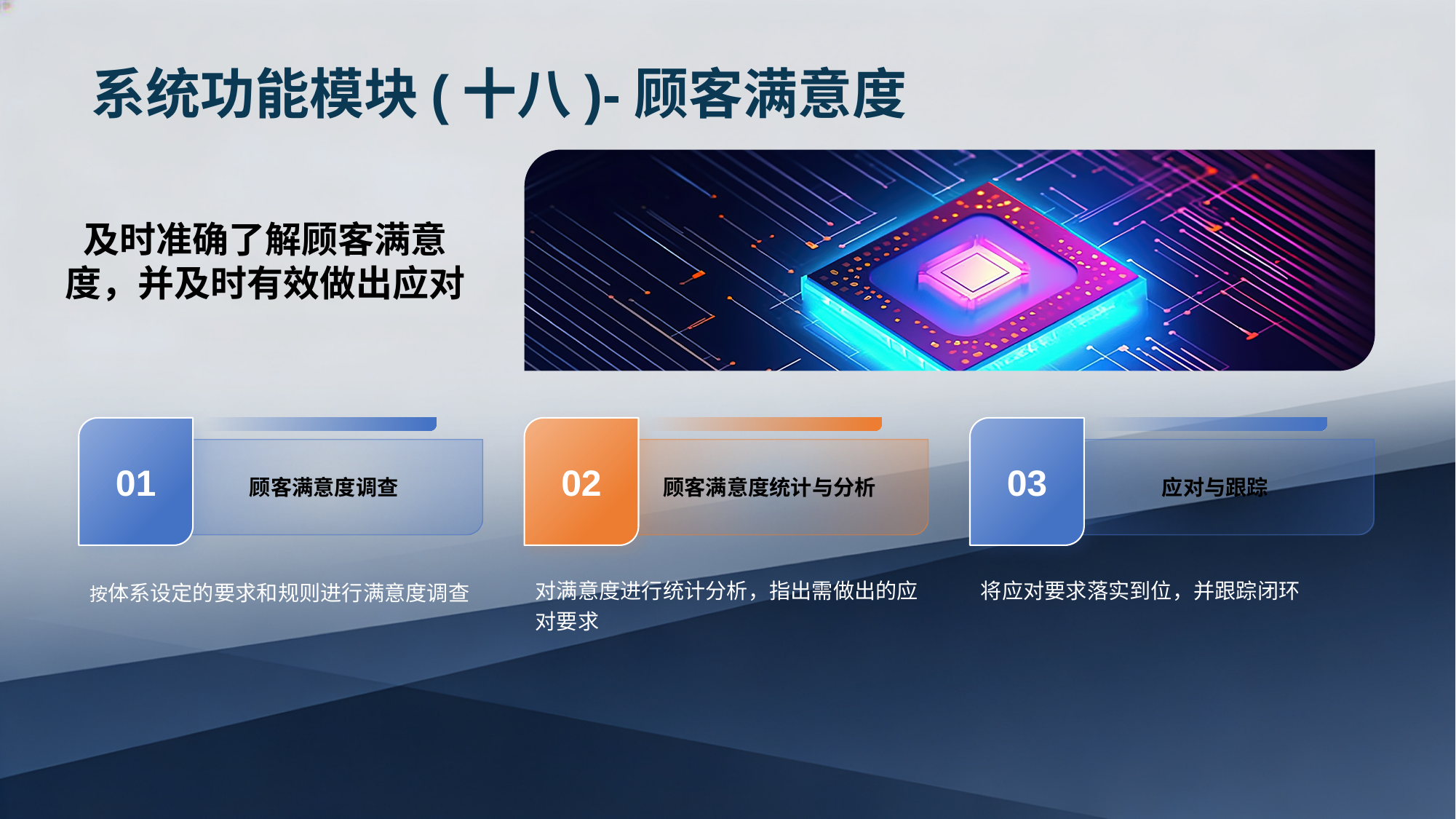

系统功能模块(十八)-顾客满意度

及时准确了解顾客满意度，并及时有效做出应对

01

02

03

顾客满意度调查
顾客满意度统计与分析
应对与跟踪
对满意度进行统计分析，指出需做出的应对要求
将应对要求落实到位，并跟踪闭环
按体系设定的要求和规则进行满意度调查